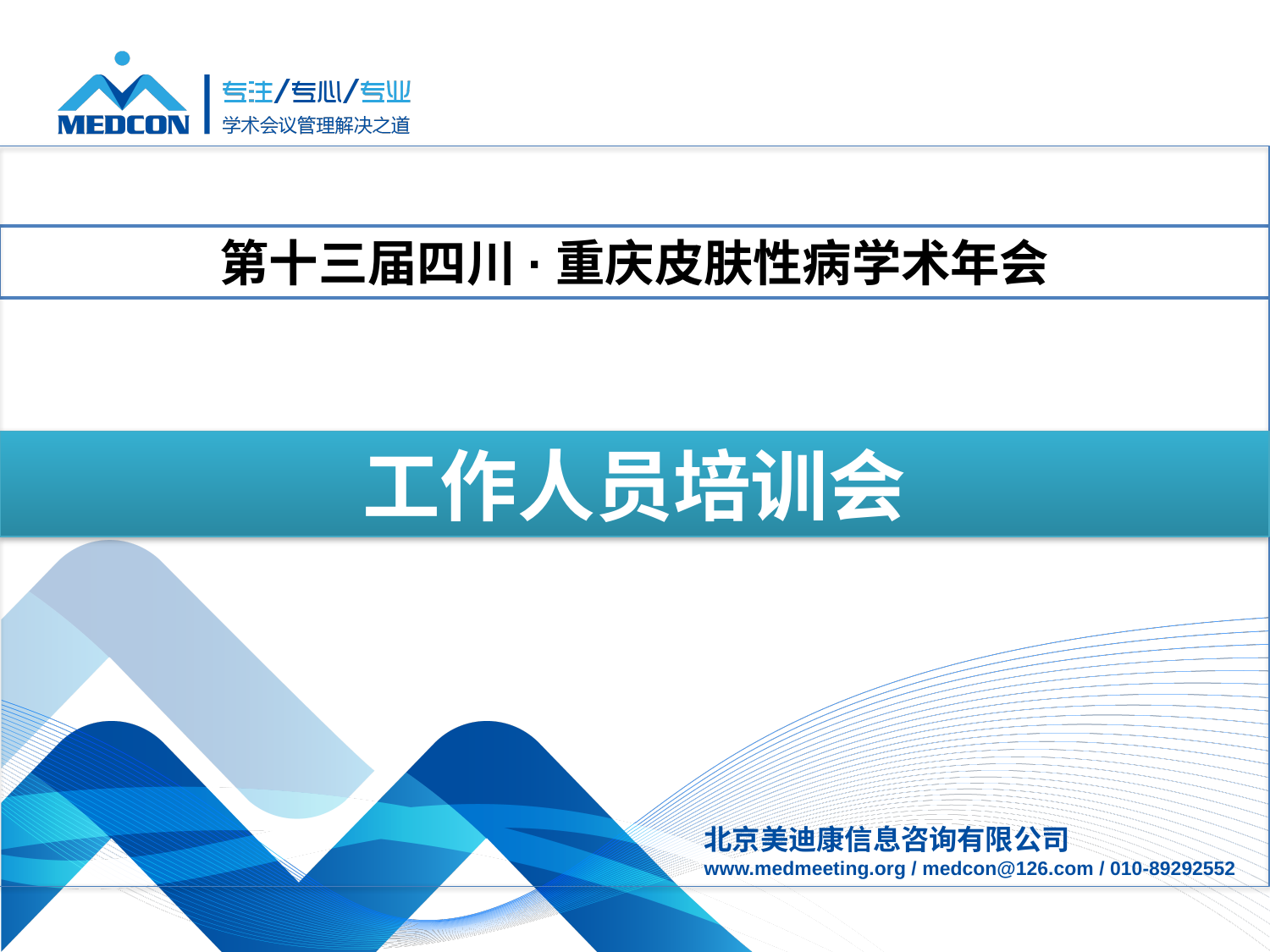

第十三届四川·重庆皮肤性病学术年会
工作人员培训会
北京美迪康信息咨询有限公司
www.medmeeting.org / medcon@126.com / 010-89292552